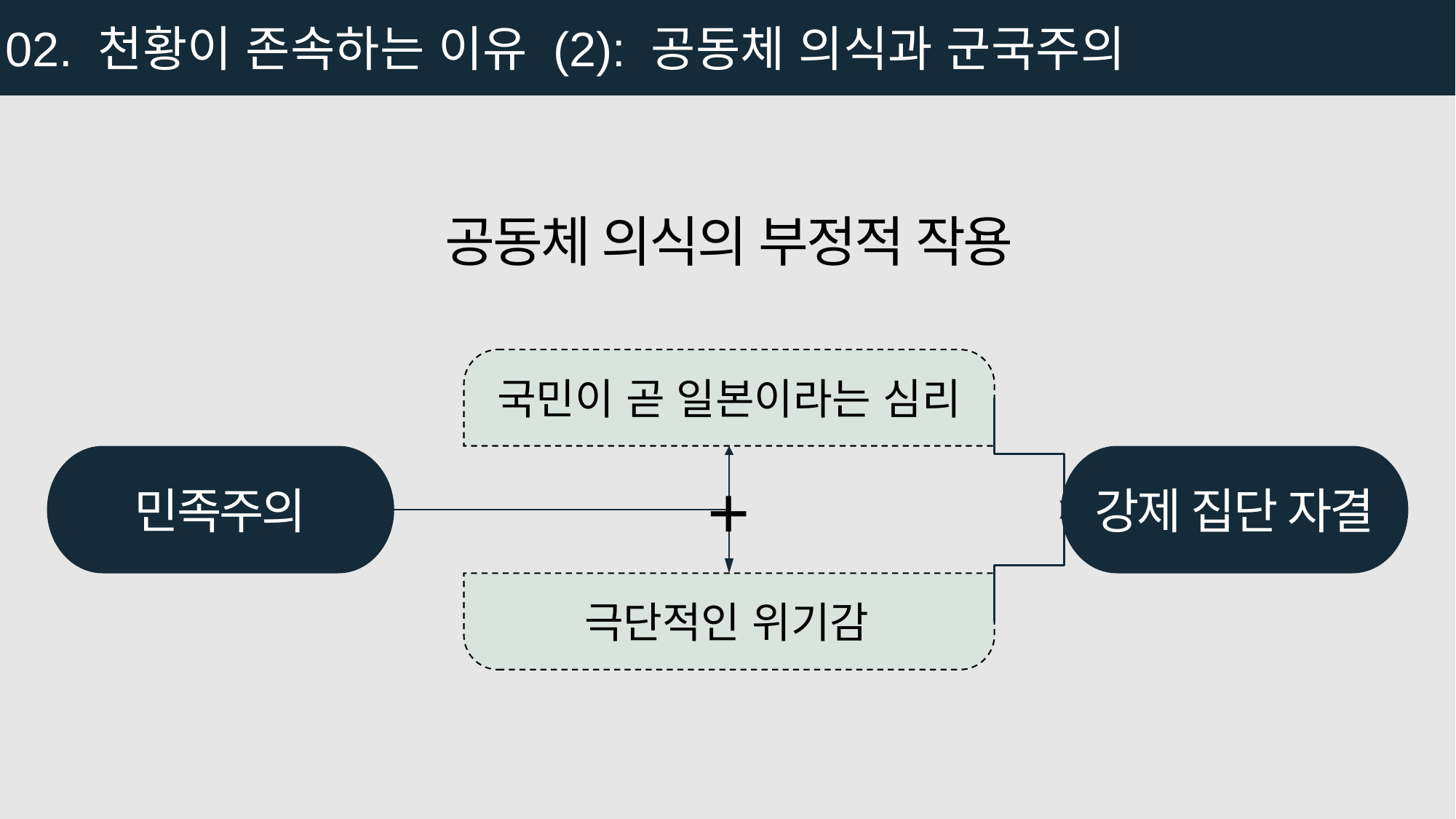

02. 천황이 존속하는 이유 (2): 공동체 의식과 군국주의
공동체 의식의 부정적 작용

국민이 곧 일본이라는 심리
민족주의
강제 집단 자결
+

극단적인 위기감